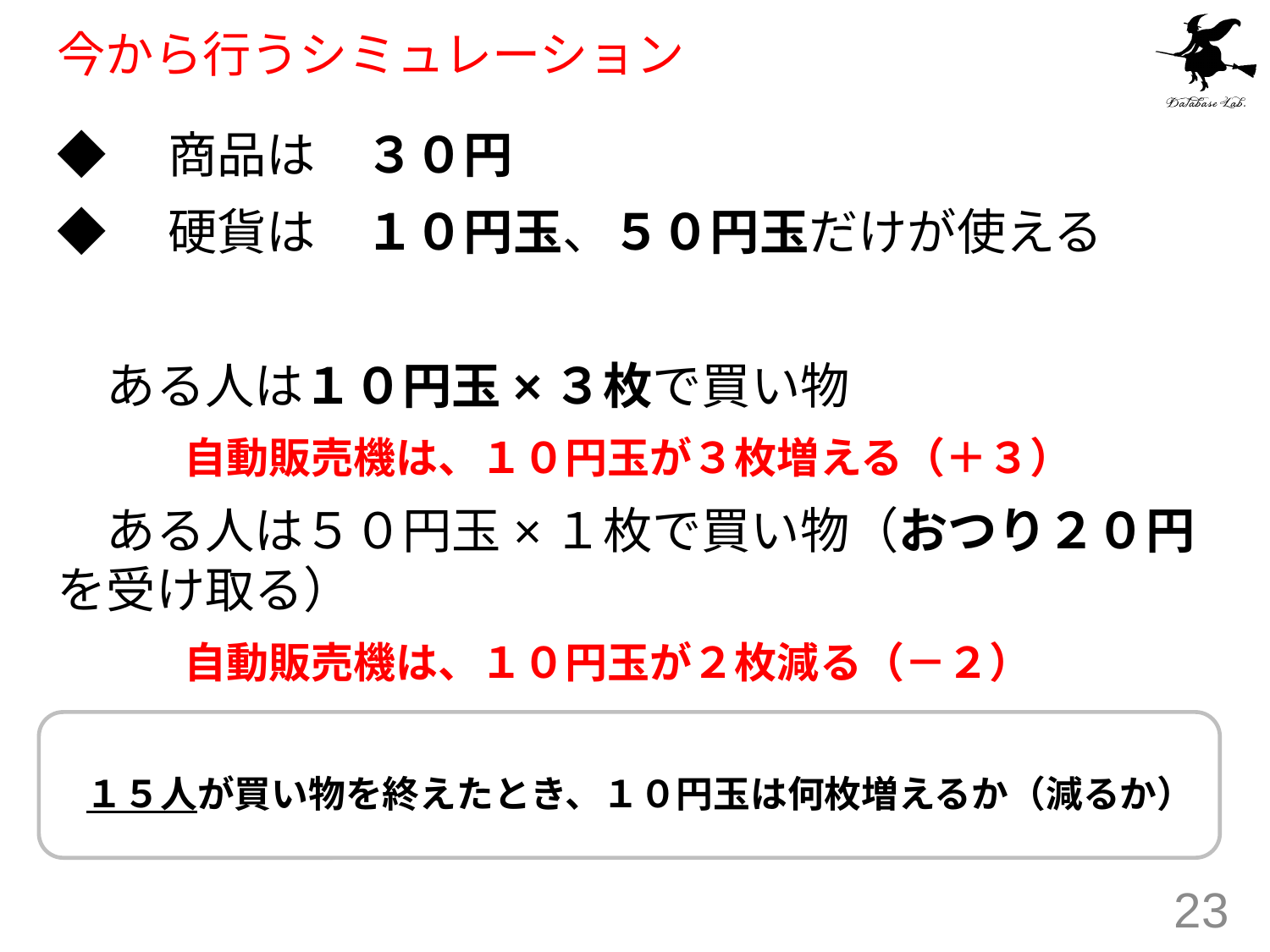

# 今から行うシミュレーション
◆　商品は　３０円
◆　硬貨は　１０円玉、５０円玉だけが使える

　ある人は１０円玉×３枚で買い物
　　　自動販売機は、１０円玉が３枚増える（＋３）
　ある人は５０円玉×１枚で買い物（おつり２０円を受け取る）
　　　自動販売機は、１０円玉が２枚減る（－２）

１５人が買い物を終えたとき、１０円玉は何枚増えるか（減るか）
23